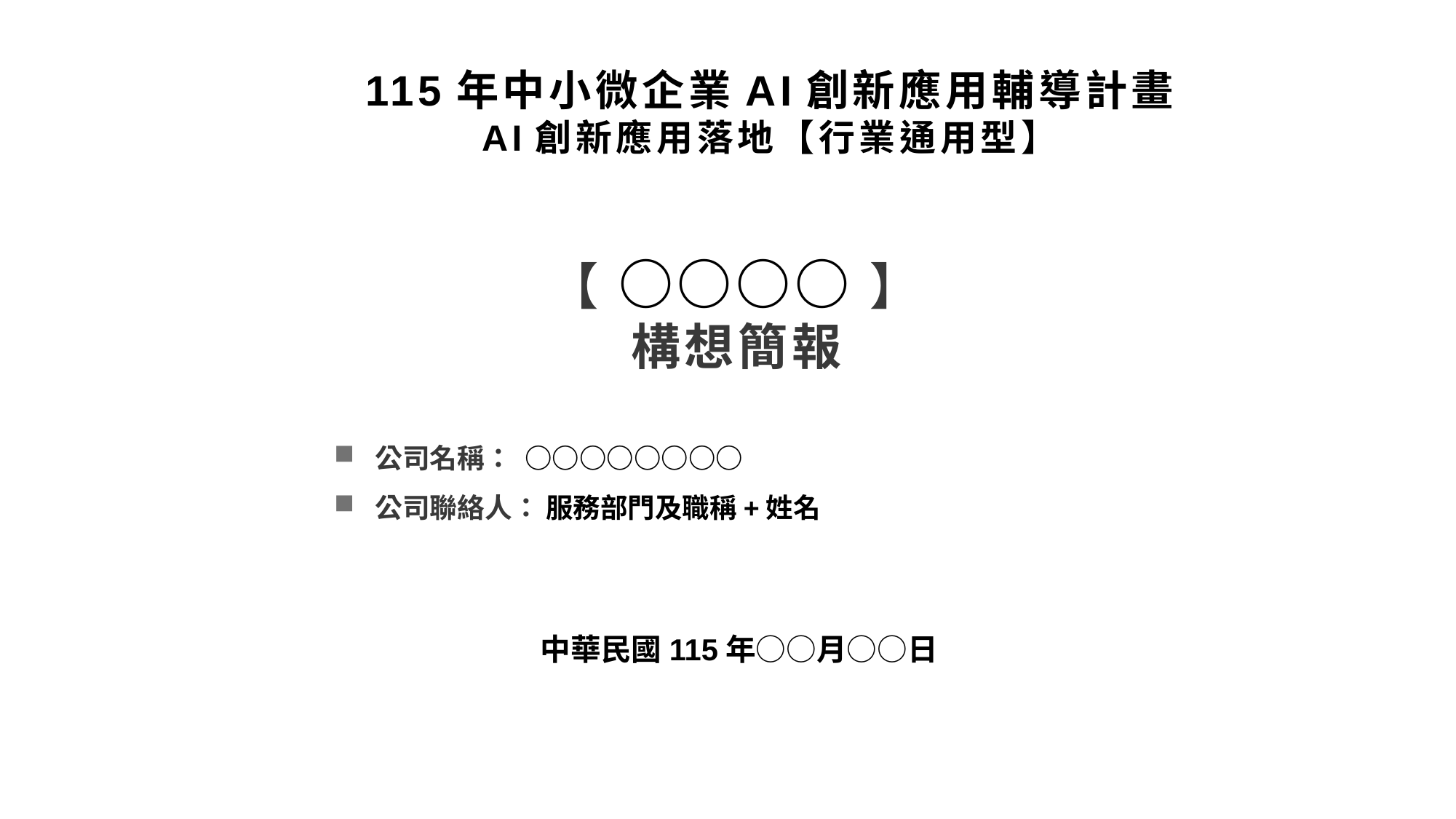

115年中小微企業AI創新應用輔導計畫
AI創新應用落地【行業通用型】
# 【 ○○○○ 】 構想簡報
公司名稱：  ○○○○○○○○
公司聯絡人： 服務部門及職稱+姓名
中華民國115年○○月○○日